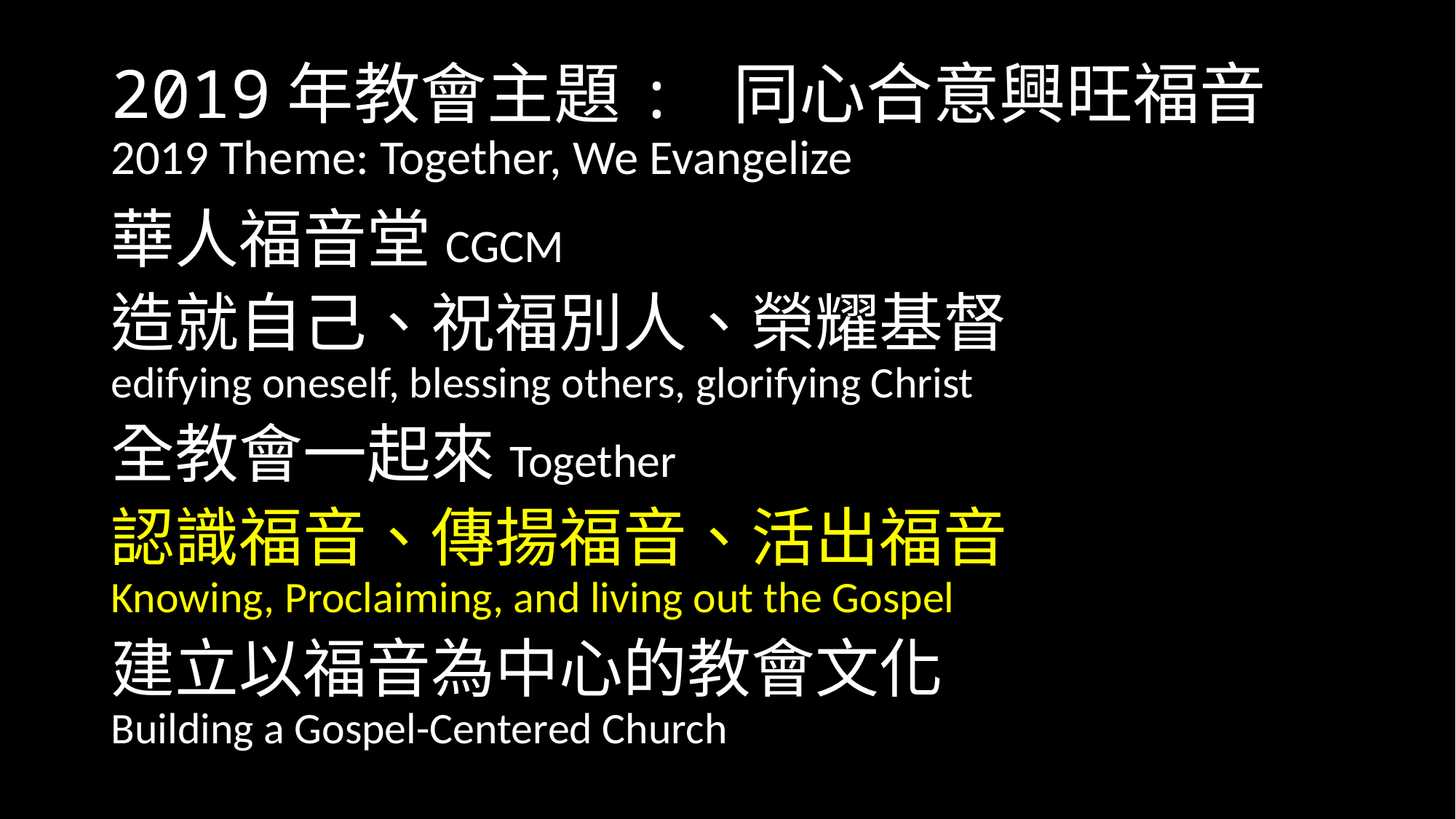

# 2019年教會主題: 同心合意興旺福音 2019 Theme: Together, We Evangelize
華人福音堂CGCM
造就自己、祝福別人、榮耀基督
edifying oneself, blessing others, glorifying Christ
全教會一起來Together
認識福音、傳揚福音、活出福音
Knowing, Proclaiming, and living out the Gospel
建立以福音為中心的教會文化
Building a Gospel-Centered Church